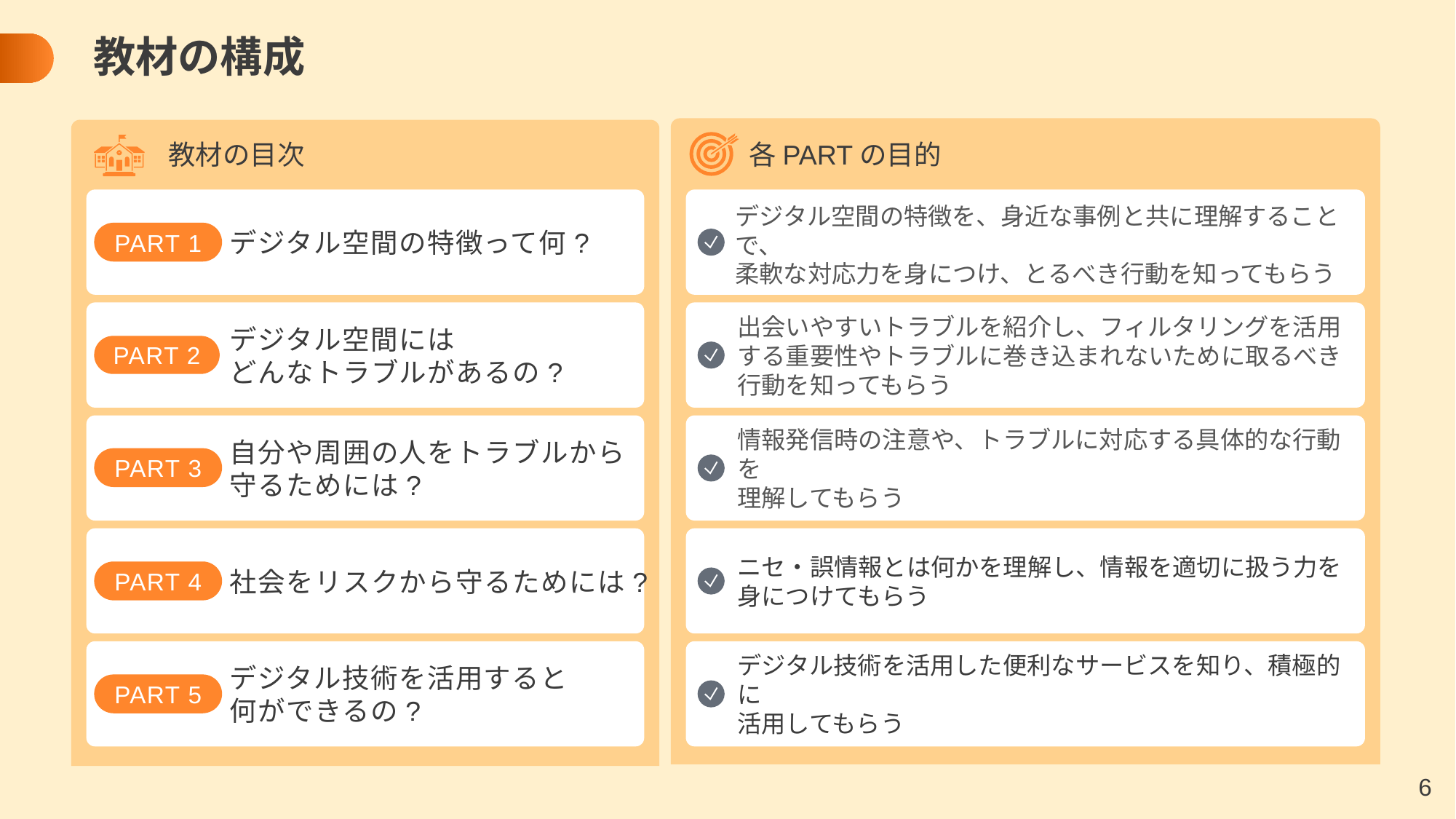

# 教材の構成

教材の目次
各PARTの目的

デジタル空間の特徴を、身近な事例と共に理解することで、
柔軟な対応力を身につけ、とるべき行動を知ってもらう
デジタル空間の特徴って何?
PART 1

出会いやすいトラブルを紹介し、フィルタリングを活用する重要性やトラブルに巻き込まれないために取るべき行動を知ってもらう
デジタル空間には
どんなトラブルがあるの?
PART 2

情報発信時の注意や、トラブルに対応する具体的な行動を
理解してもらう
自分や周囲の人をトラブルから
守るためには?
PART 3

ニセ・誤情報とは何かを理解し、情報を適切に扱う力を
身につけてもらう
社会をリスクから守るためには?
PART 4

デジタル技術を活用した便利なサービスを知り、積極的に
活用してもらう
デジタル技術を活用すると
何ができるの?
PART 5

6